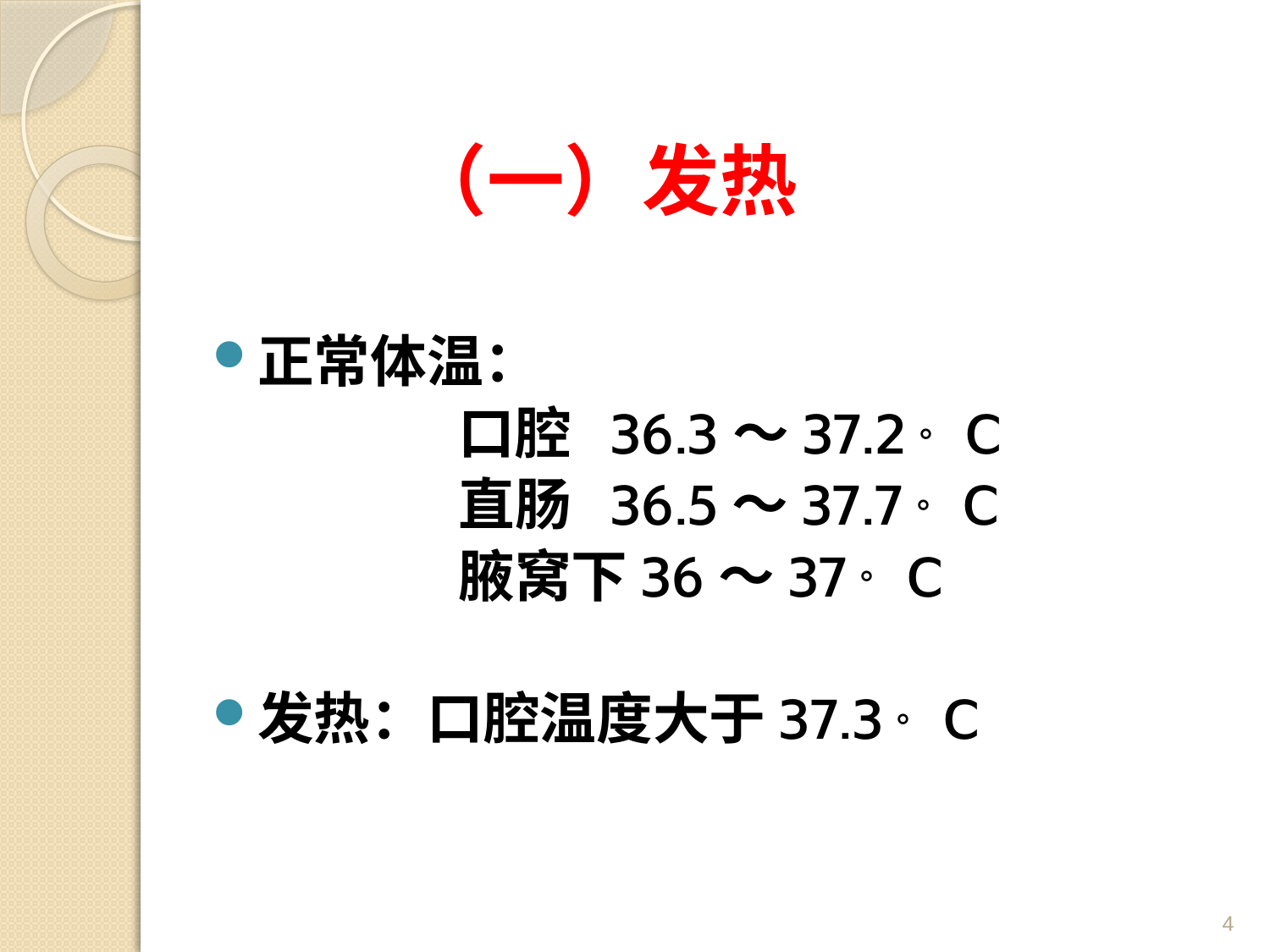

# （一）发热
正常体温：
                  口腔  36.3～37.2。C
                  直肠  36.5～37.7。C
                  腋窝下36～37。C

发热：口腔温度大于37.3。C

4